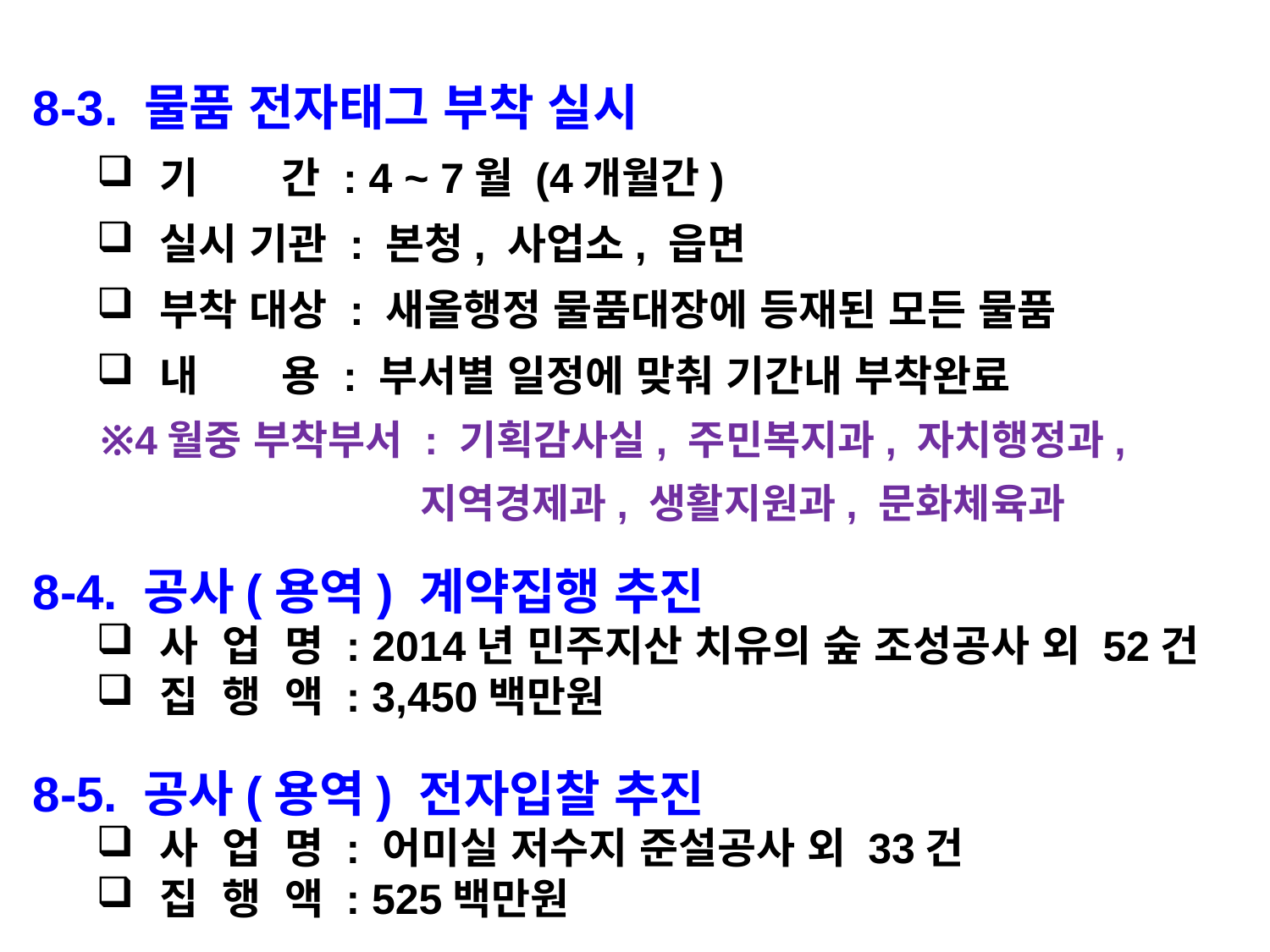

8-3. 물품 전자태그 부착 실시
기       간 : 4 ~ 7월 (4개월간)
실시 기관 : 본청, 사업소, 읍면
부착 대상 : 새올행정 물품대장에 등재된 모든 물품
내       용 : 부서별 일정에 맞춰 기간내 부착완료
      ※4월중 부착부서 : 기획감사실, 주민복지과, 자치행정과,
                                 지역경제과, 생활지원과, 문화체육과
8-4. 공사(용역) 계약집행 추진
사  업  명 : 2014년 민주지산 치유의 숲 조성공사 외 52건
집  행  액 : 3,450백만원
8-5. 공사(용역) 전자입찰 추진
사  업  명 : 어미실 저수지 준설공사 외 33건
집  행  액 : 525백만원